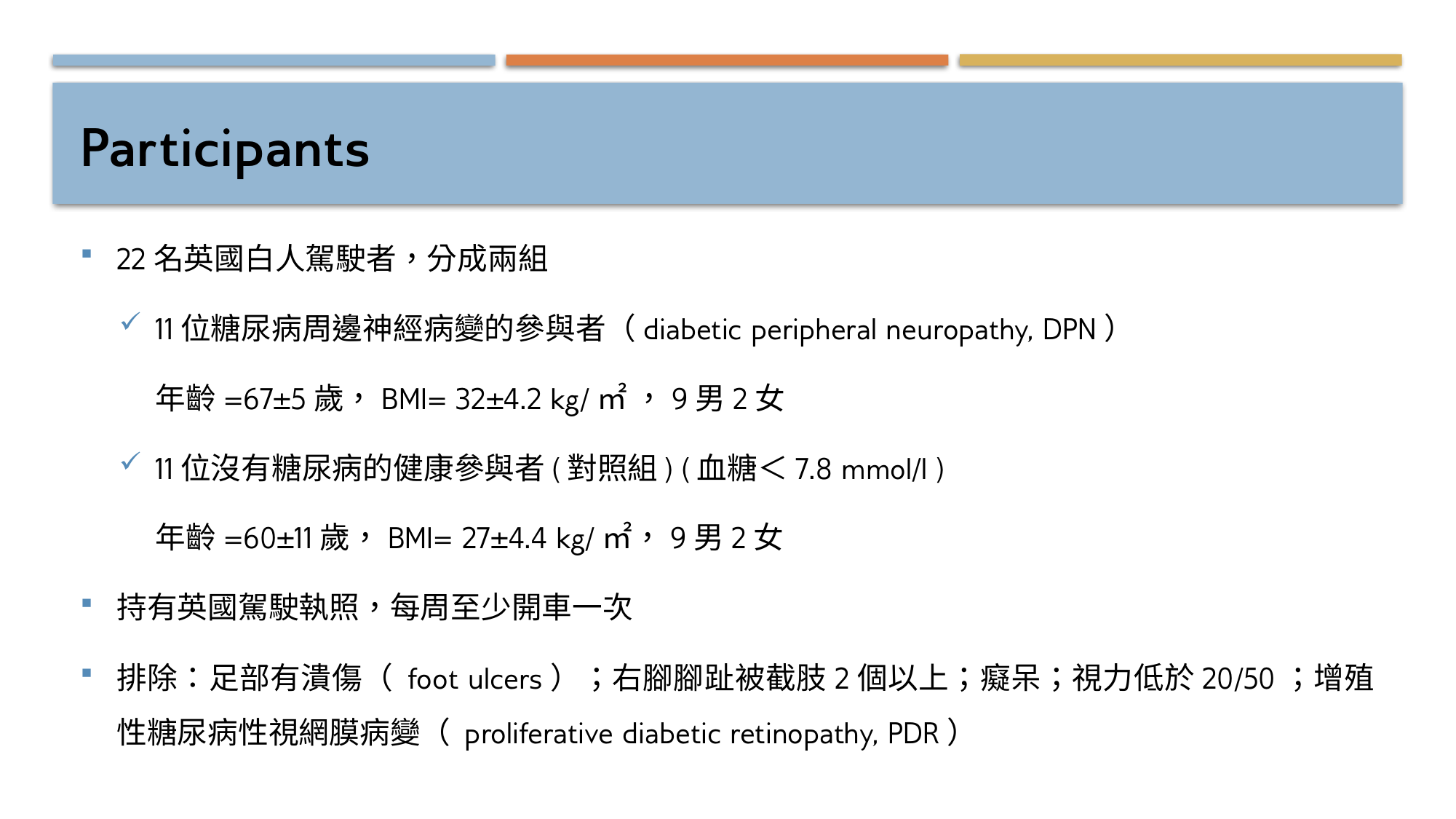

# Participants
22名英國白人駕駛者，分成兩組
11位糖尿病周邊神經病變的參與者（diabetic peripheral neuropathy, DPN）
年齡=67±5歲，BMI= 32±4.2 kg/㎡ ，9男2女
11位沒有糖尿病的健康參與者(對照組) (血糖＜7.8 mmol/l )
年齡=60±11歲，BMI= 27±4.4 kg/㎡，9男2女
持有英國駕駛執照，每周至少開車一次
排除：足部有潰傷（ foot ulcers）；右腳腳趾被截肢2個以上；癡呆；視力低於20/50；增殖性糖尿病性視網膜病變（ proliferative diabetic retinopathy, PDR）